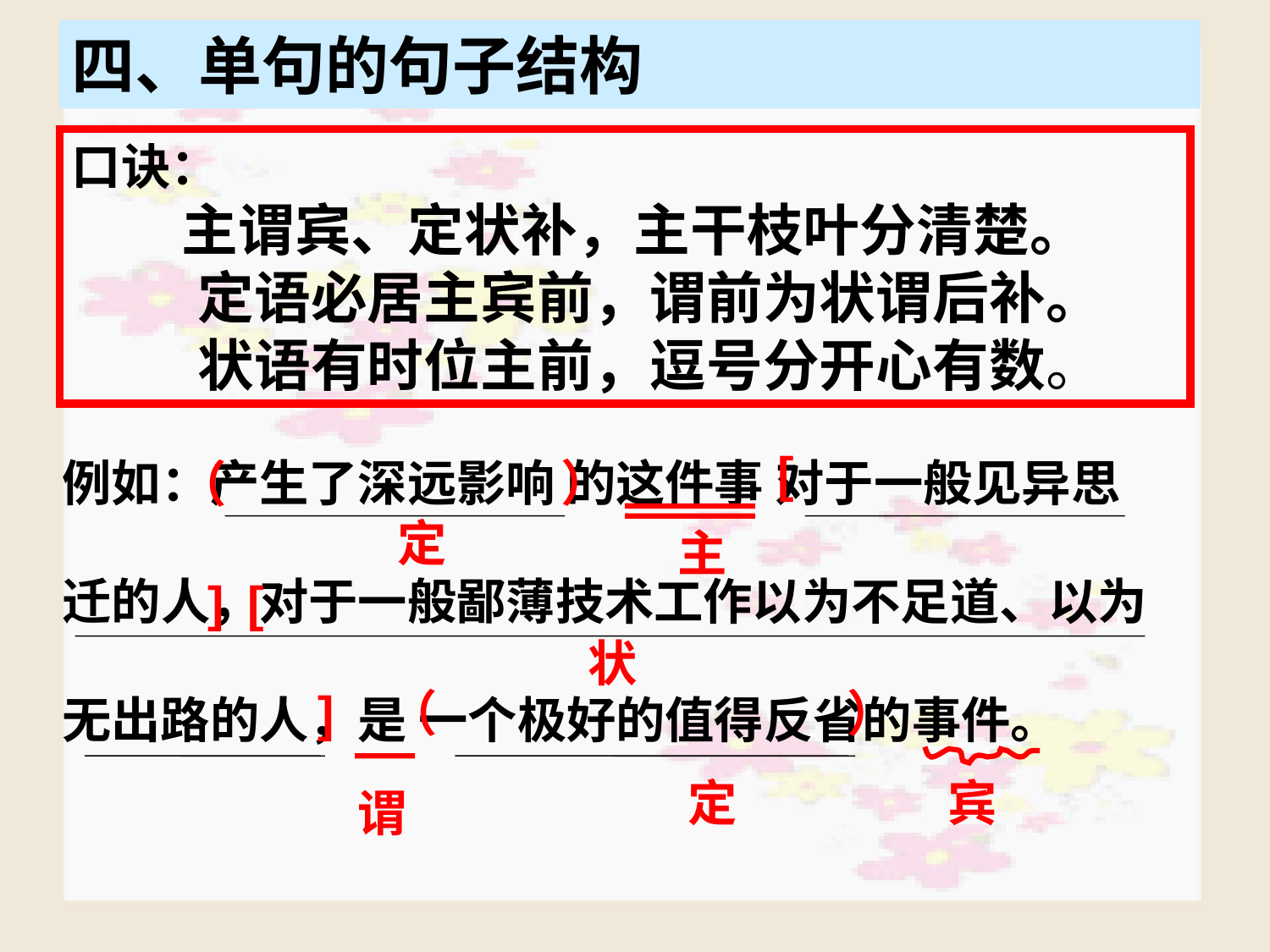

四、单句的句子结构
口诀：
　　 主谓宾、定状补，主干枝叶分清楚。
　　 定语必居主宾前，谓前为状谓后补。
　　 状语有时位主前，逗号分开心有数。
[
例如：产生了深远影响 的这件事 对于一般见异思

迁的人，对于一般鄙薄技术工作以为不足道、以为

无出路的人，是 一个极好的值得反省的事件。
 ）
（
定

主

]
[
状

]
（
）

定
宾
谓